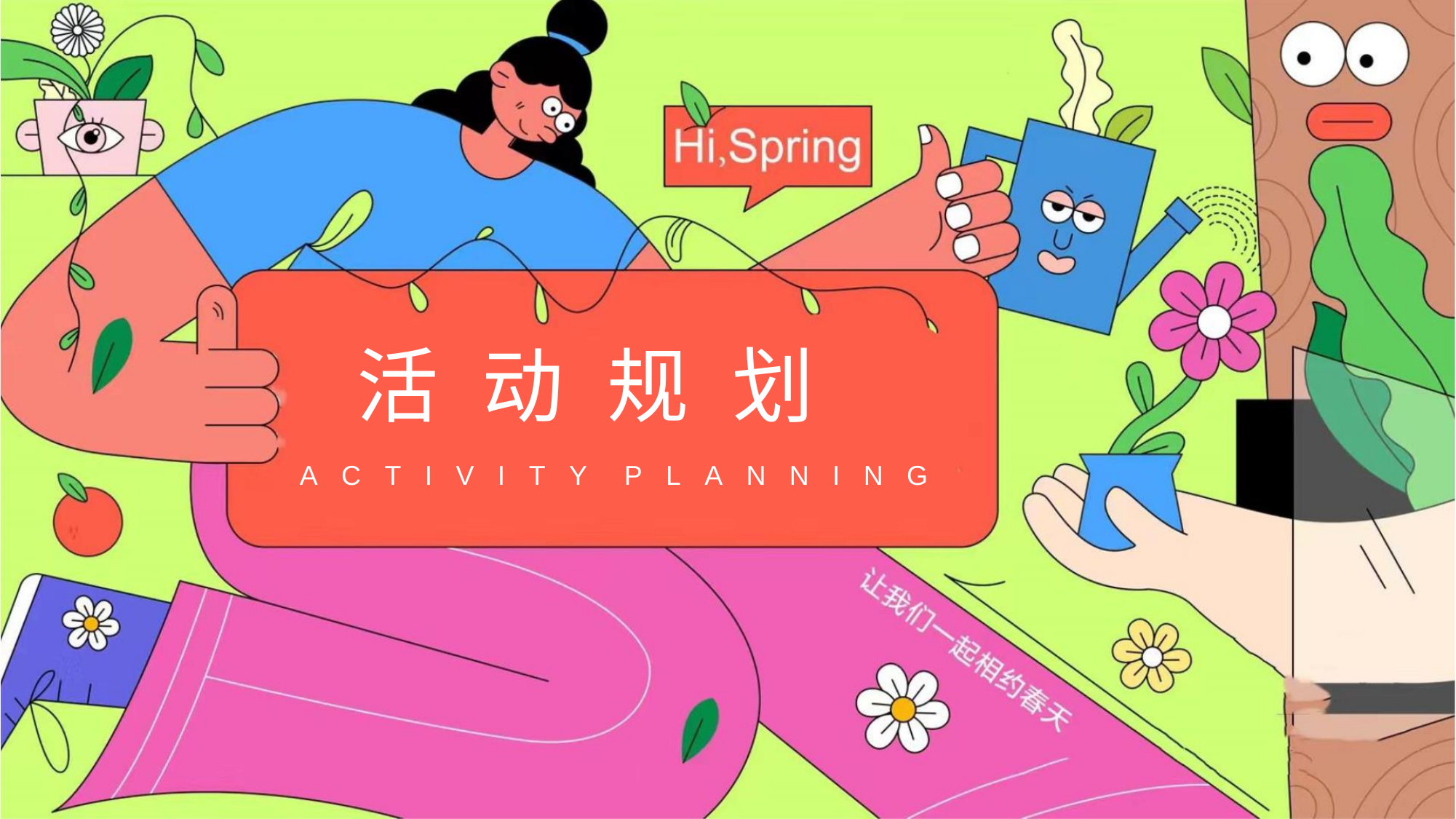

活 动 规 划
A C T I V I T Y
P L A N N I N G